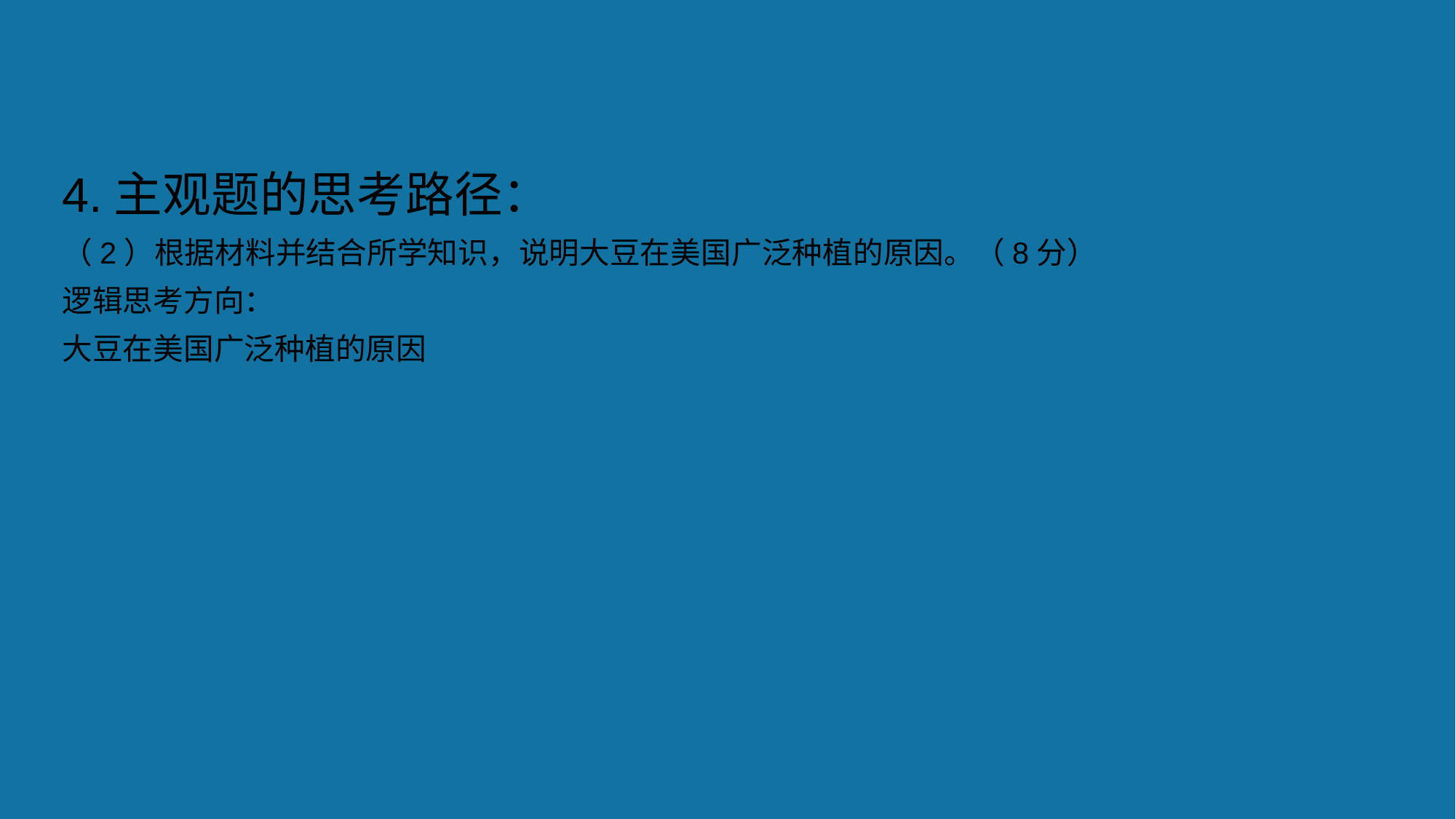

四、注重方法培养，提升解题能力
4.主观题的思考路径：
（2）根据材料并结合所学知识，说明大豆在美国广泛种植的原因。（8分）
逻辑思考方向：
大豆在美国广泛种植的原因

技术进步
世界联系、世界市场
优良品种、适宜种植